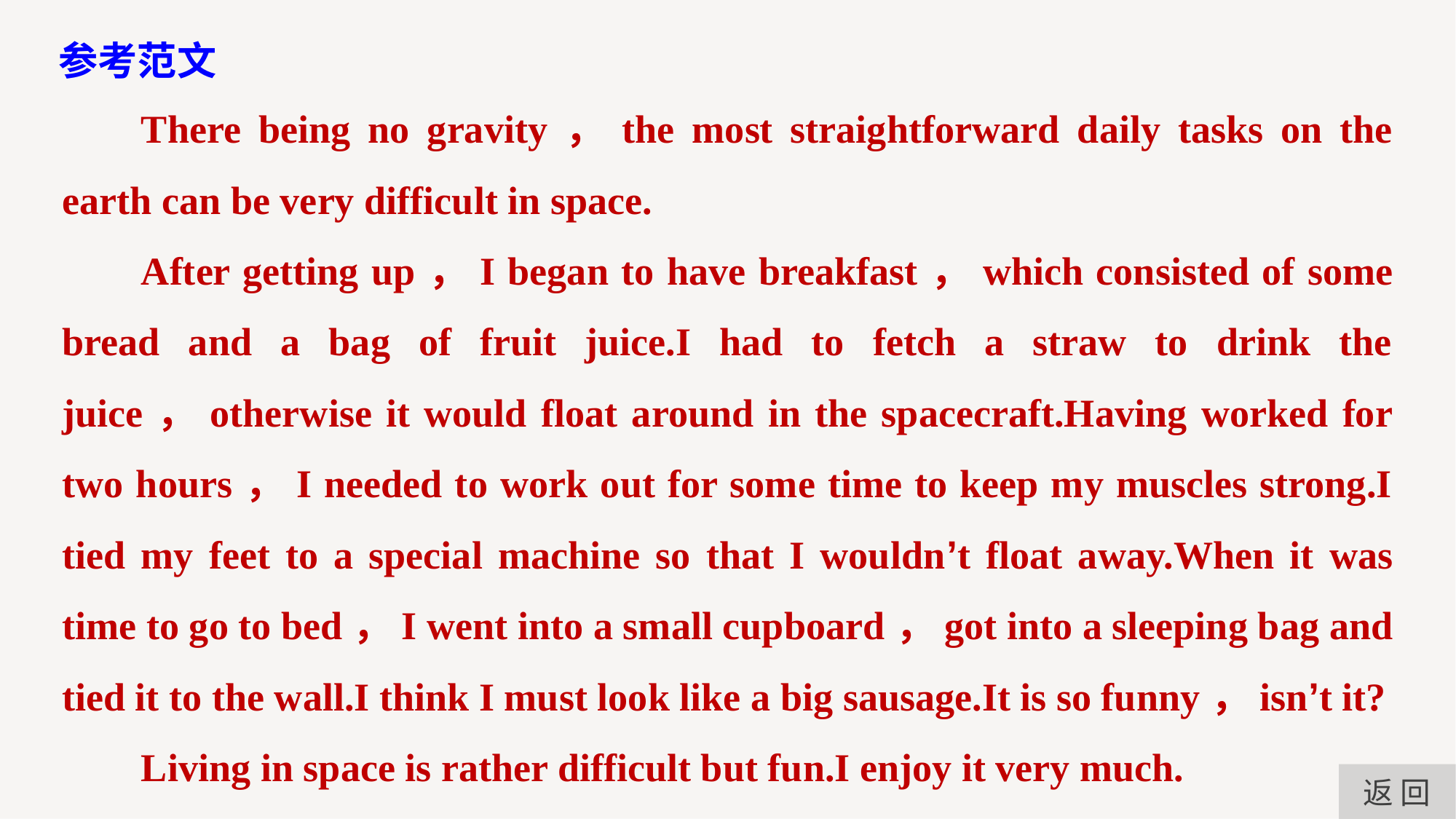

参考范文
There being no gravity，the most straightforward daily tasks on the earth can be very difficult in space.
After getting up，I began to have breakfast，which consisted of some bread and a bag of fruit juice.I had to fetch a straw to drink the juice，otherwise it would float around in the spacecraft.Having worked for two hours，I needed to work out for some time to keep my muscles strong.I tied my feet to a special machine so that I wouldn’t float away.When it was time to go to bed，I went into a small cupboard，got into a sleeping bag and tied it to the wall.I think I must look like a big sausage.It is so funny，isn’t it?
Living in space is rather difficult but fun.I enjoy it very much.
返 回